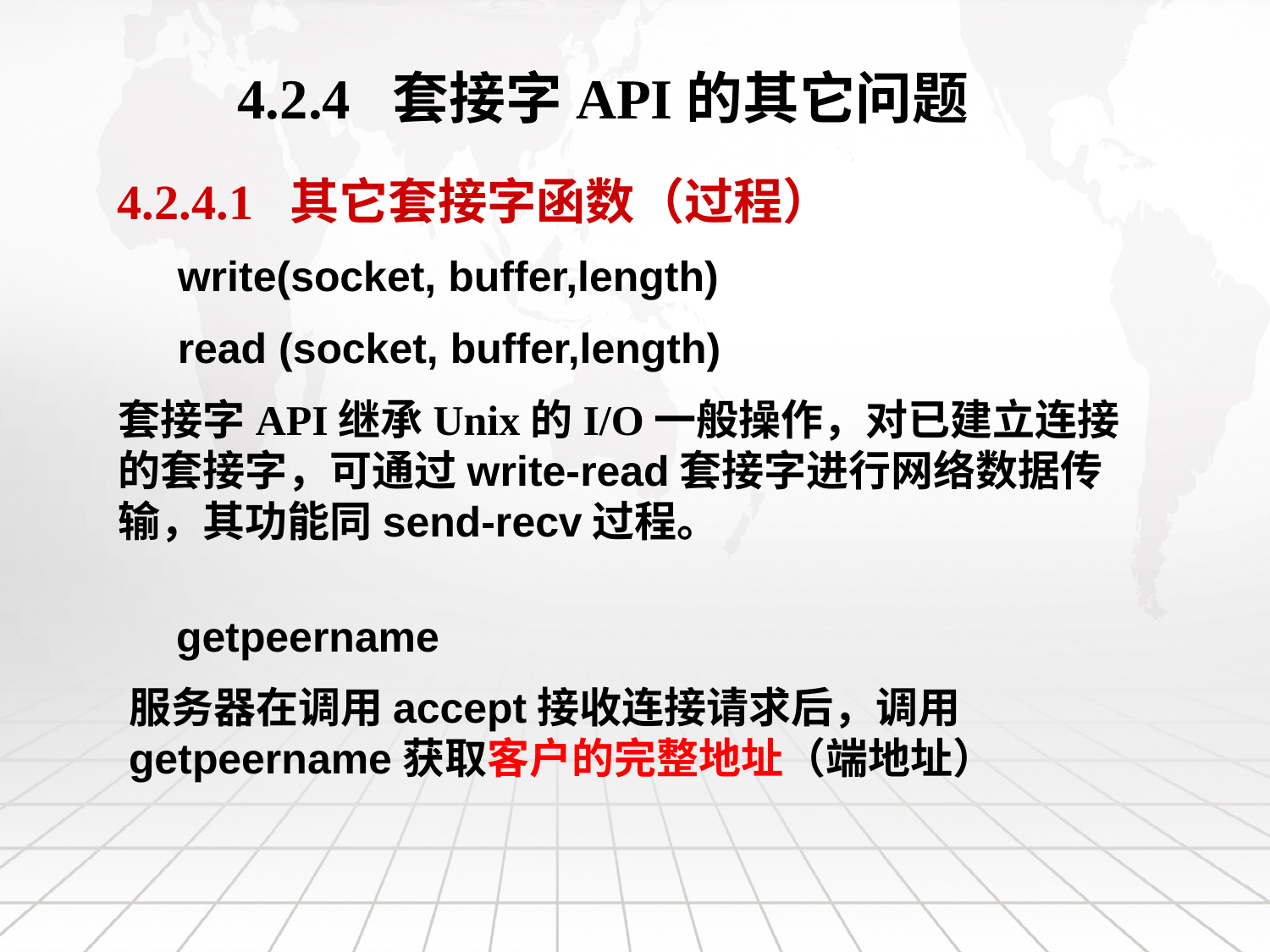

4.2.4  套接字API的其它问题
4.2.4.1  其它套接字函数（过程）
     write(socket, buffer,length)
     read (socket, buffer,length)
套接字API继承Unix的I/O一般操作，对已建立连接的套接字，可通过write-read套接字进行网络数据传输，其功能同send-recv过程。
    getpeername
服务器在调用accept接收连接请求后，调用getpeername获取客户的完整地址（端地址）